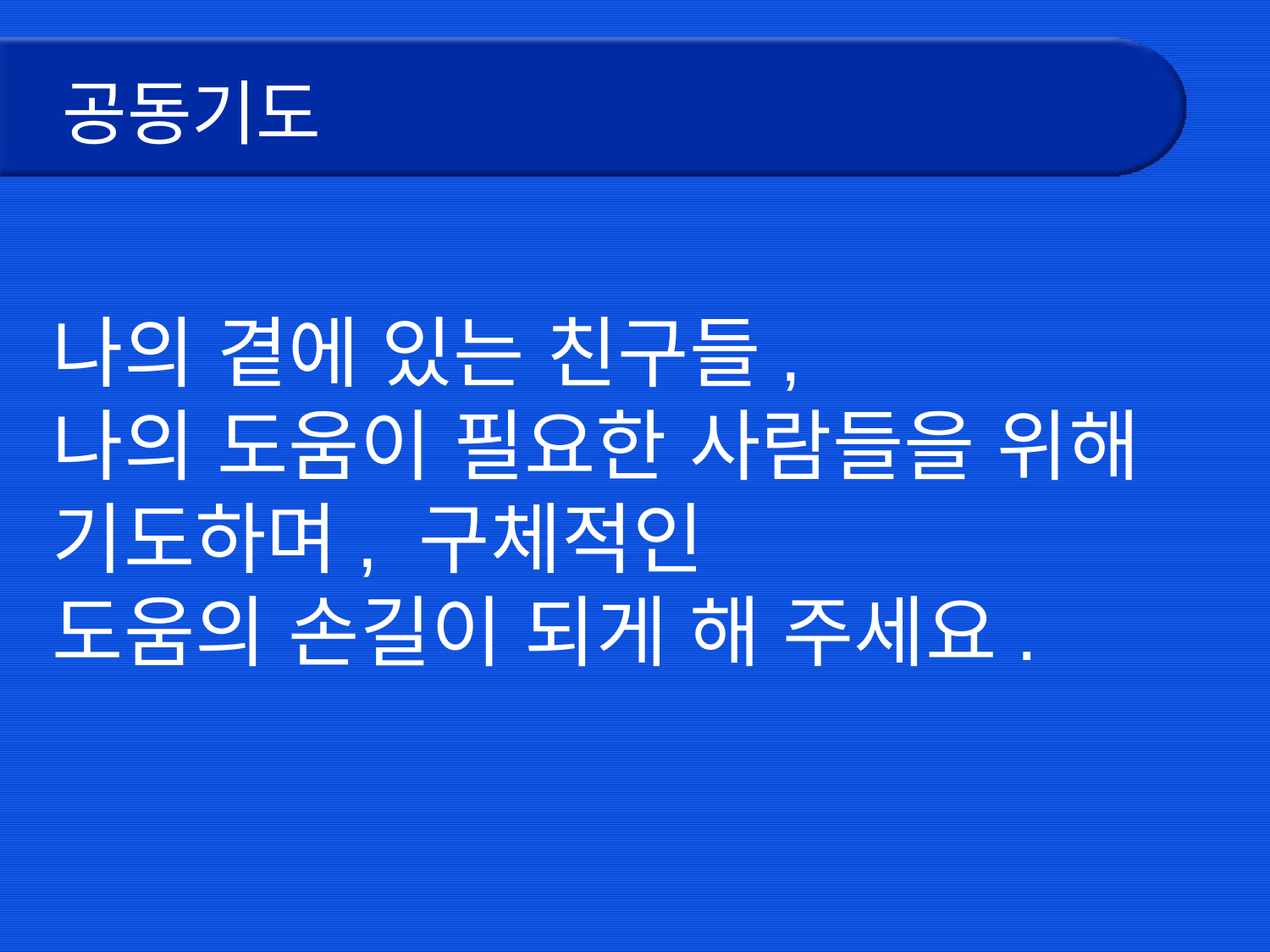

# 공동기도

나의 곁에 있는 친구들,
나의 도움이 필요한 사람들을 위해 기도하며, 구체적인
도움의 손길이 되게 해 주세요.